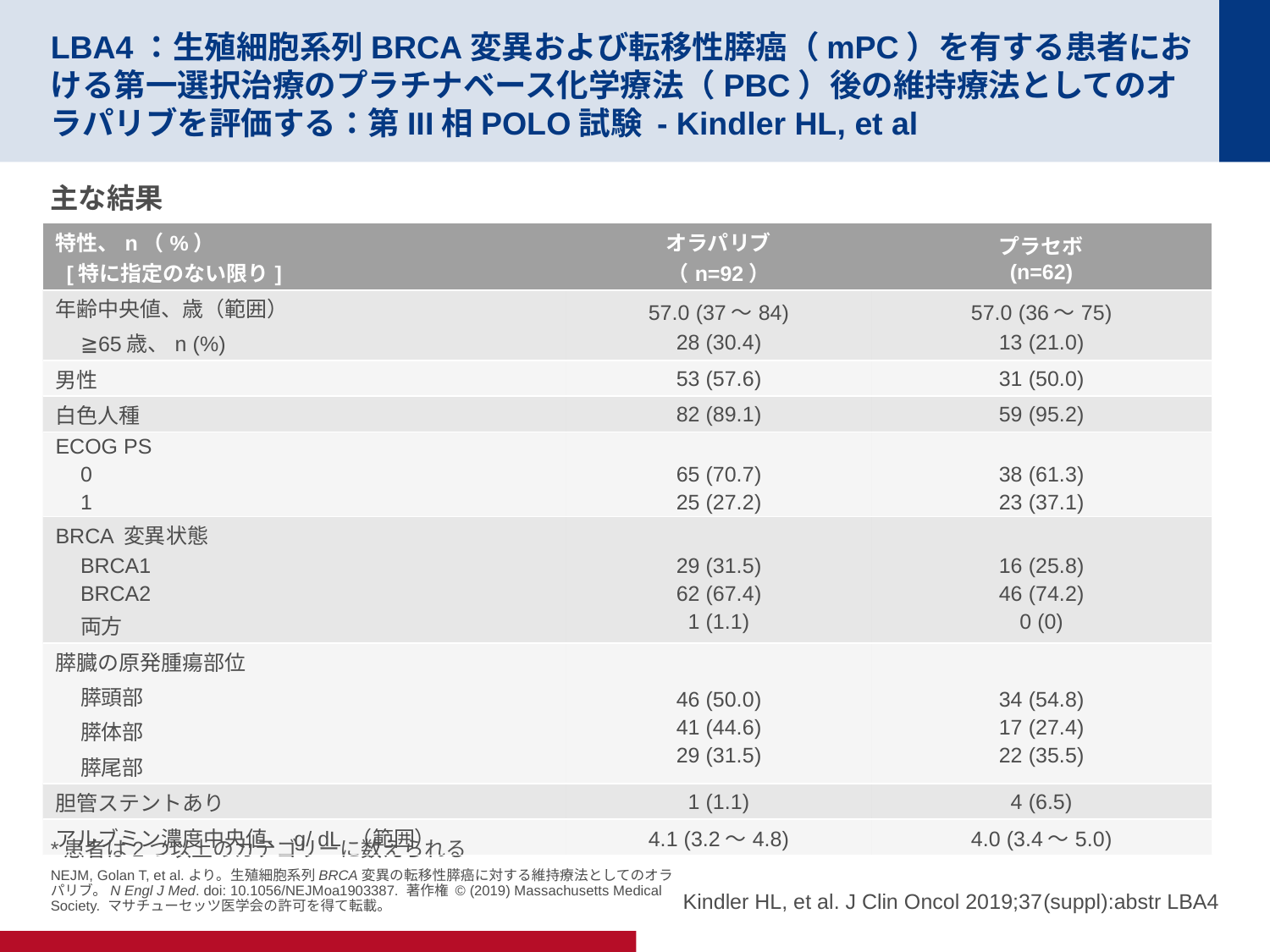

# LBA4：生殖細胞系列BRCA変異および転移性膵癌（mPC）を有する患者における第一選択治療のプラチナベース化学療法（PBC）後の維持療法としてのオラパリブを評価する：第III相POLO試験 - Kindler HL, et al
主な結果
| 特性、n（%） [特に指定のない限り] | オラパリブ （n=92） | プラセボ (n=62) |
| --- | --- | --- |
| 年齢中央値、歳（範囲） ≧65歳、n (%) | 57.0 (37～84) 28 (30.4) | 57.0 (36～75) 13 (21.0) |
| 男性 | 53 (57.6) | 31 (50.0) |
| 白色人種 | 82 (89.1) | 59 (95.2) |
| ECOG PS 0 1 | 65 (70.7) 25 (27.2) | 38 (61.3) 23 (37.1) |
| BRCA 変異状態 BRCA1 BRCA2 両方 | 29 (31.5) 62 (67.4) 1 (1.1) | 16 (25.8) 46 (74.2) 0 (0) |
| 膵臓の原発腫瘍部位 膵頭部 膵体部 膵尾部 | 46 (50.0) 41 (44.6) 29 (31.5) | 34 (54.8) 17 (27.4) 22 (35.5) |
| 胆管ステントあり | 1 (1.1) | 4 (6.5) |
| アルブミン濃度中央値、g/ dL （範囲） | 4.1 (3.2～4.8) | 4.0 (3.4～5.0) |
*患者は2つ以上のカテゴリーに数えられる
NEJM, Golan T, et al.より。生殖細胞系列BRCA変異の転移性膵癌に対する維持療法としてのオラパリブ。N Engl J Med. doi: 10.1056/NEJMoa1903387. 著作権 © (2019) Massachusetts Medical Society. マサチューセッツ医学会の許可を得て転載。
Kindler HL, et al. J Clin Oncol 2019;37(suppl):abstr LBA4